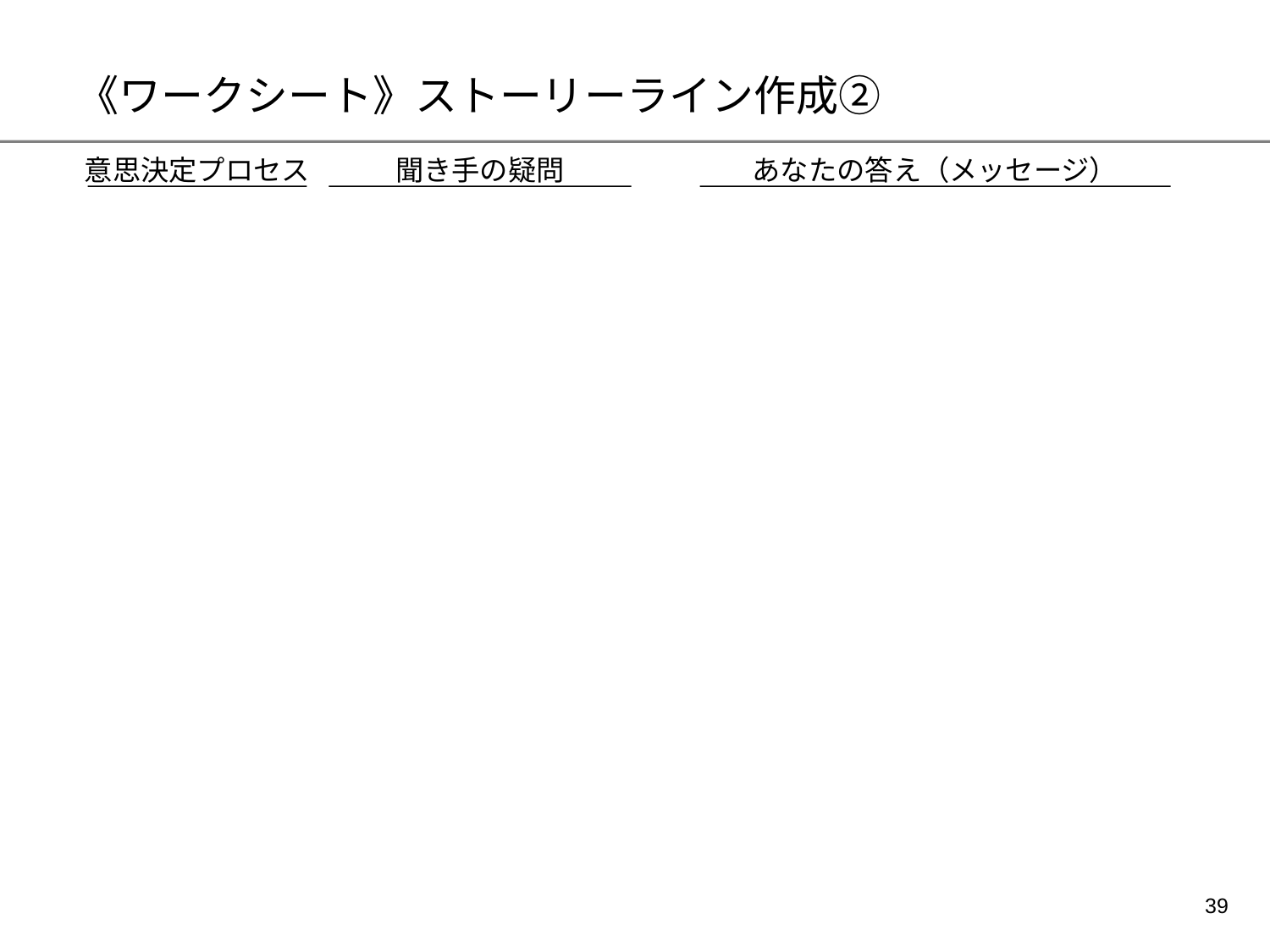

# 《ワークシート》ストーリーライン作成②
意思決定プロセス

聞き手の疑問

あなたの答え（メッセージ）

39